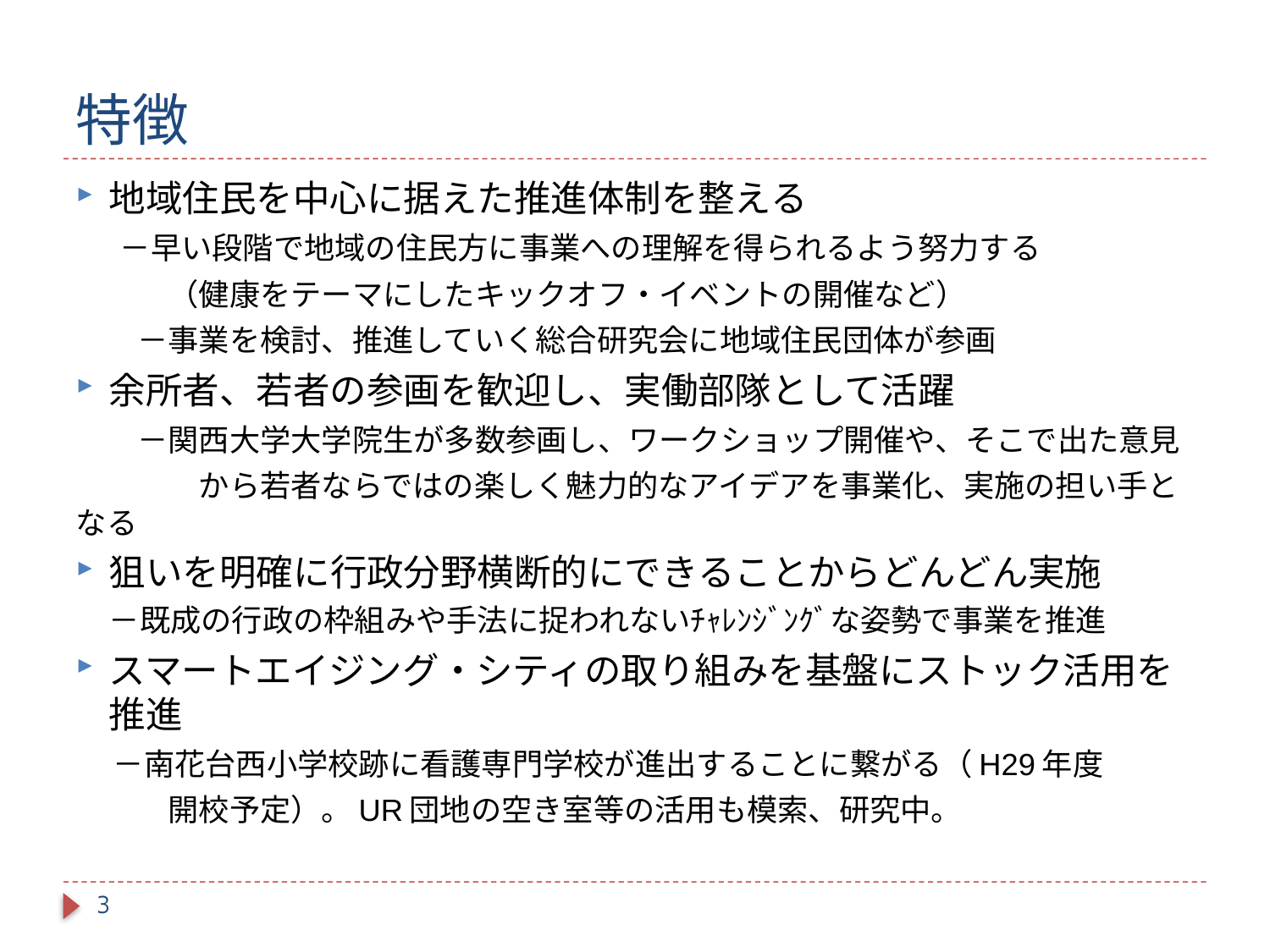

# 特徴
地域住民を中心に据えた推進体制を整える
　  －早い段階で地域の住民方に事業への理解を得られるよう努力する
　　　（健康をテーマにしたキックオフ・イベントの開催など）
　　－事業を検討、推進していく総合研究会に地域住民団体が参画
余所者、若者の参画を歓迎し、実働部隊として活躍
　　－関西大学大学院生が多数参画し、ワークショップ開催や、そこで出た意見
　　　　から若者ならではの楽しく魅力的なアイデアを事業化、実施の担い手となる
狙いを明確に行政分野横断的にできることからどんどん実施
－既成の行政の枠組みや手法に捉われないﾁｬﾚﾝｼﾞﾝｸﾞな姿勢で事業を推進
スマートエイジング・シティの取り組みを基盤にストック活用を推進
　 －南花台西小学校跡に看護専門学校が進出することに繋がる（H29年度
　　　開校予定）。UR団地の空き室等の活用も模索、研究中。
3